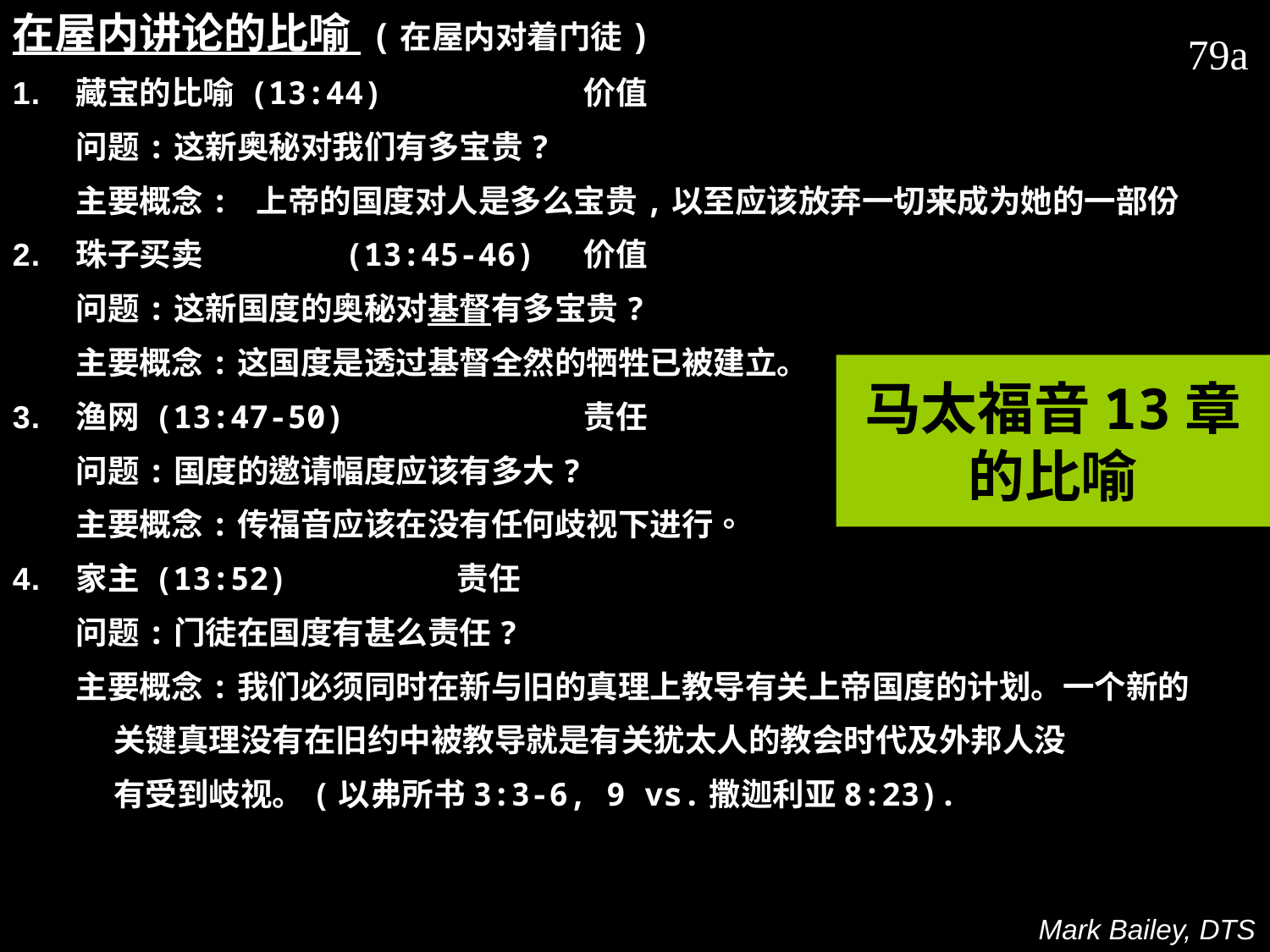

在屋内讲论的比喻 (在屋内对着门徒)
藏宝的比喻 (13:44)	     	价值
	问题:这新奥秘对我们有多宝贵?
	主要概念: 上帝的国度对人是多么宝贵,以至应该放弃一切来成为她的一部份
珠子买卖	 (13:45-46) 	价值
	问题:这新国度的奥秘对基督有多宝贵?
	主要概念:这国度是透过基督全然的牺牲已被建立。
渔网 (13:47-50)		责任
	问题:国度的邀请幅度应该有多大?
	主要概念:传福音应该在没有任何歧视下进行。
家主 (13:52)		责任
	问题:门徒在国度有甚么责任?
	主要概念:我们必须同时在新与旧的真理上教导有关上帝国度的计划。一个新的
             关键真理没有在旧约中被教导就是有关犹太人的教会时代及外邦人没
             有受到岐视。(以弗所书3:3-6, 9 vs.撒迦利亚8:23).
79a
马太福音13章
的比喻
Mark Bailey, DTS